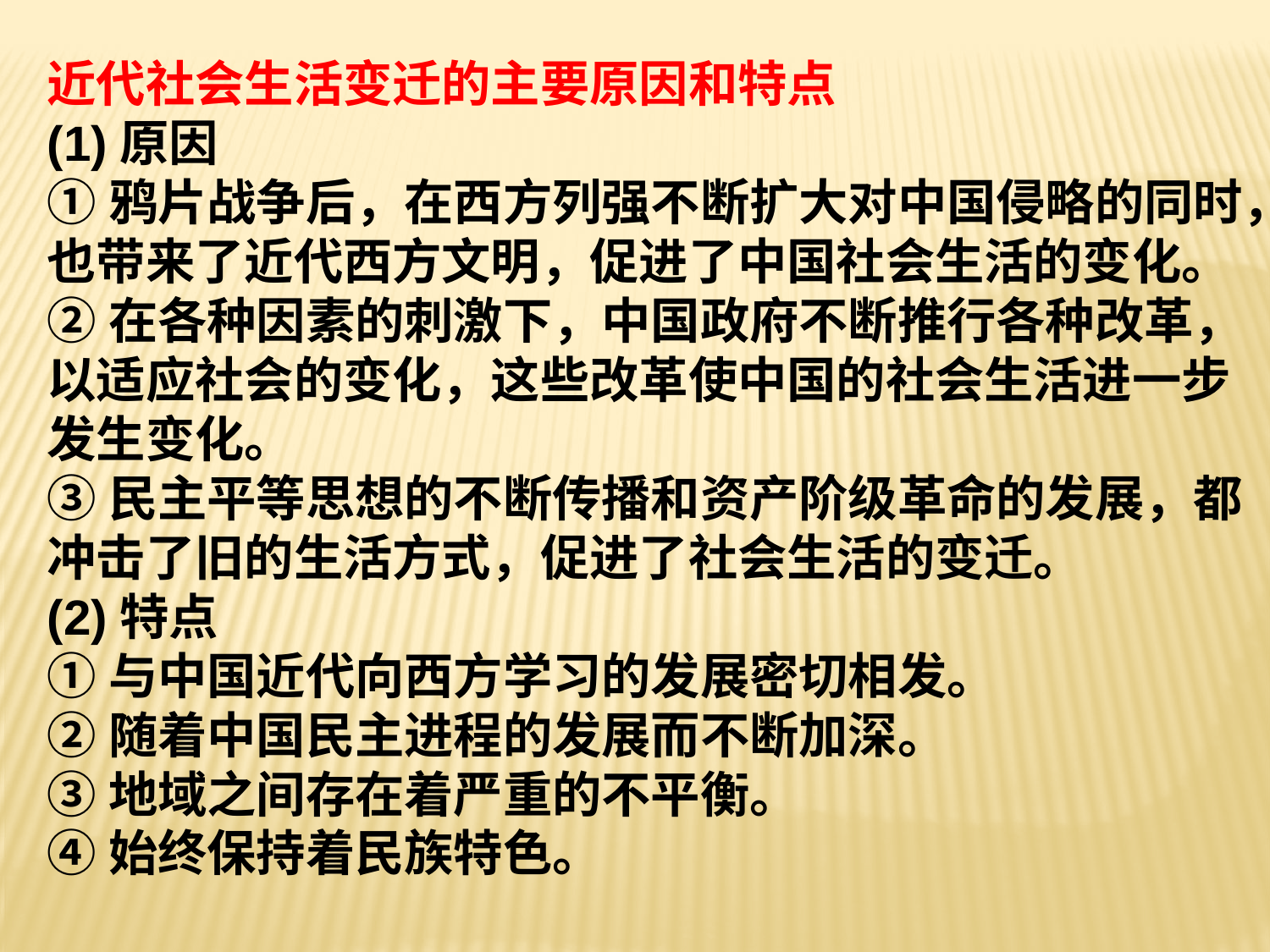

近代社会生活变迁的主要原因和特点
(1)原因
①鸦片战争后，在西方列强不断扩大对中国侵略的同时，也带来了近代西方文明，促进了中国社会生活的变化。
②在各种因素的刺激下，中国政府不断推行各种改革，以适应社会的变化，这些改革使中国的社会生活进一步发生变化。
③民主平等思想的不断传播和资产阶级革命的发展，都冲击了旧的生活方式，促进了社会生活的变迁。
(2)特点
①与中国近代向西方学习的发展密切相发。
②随着中国民主进程的发展而不断加深。
③地域之间存在着严重的不平衡。
④始终保持着民族特色。